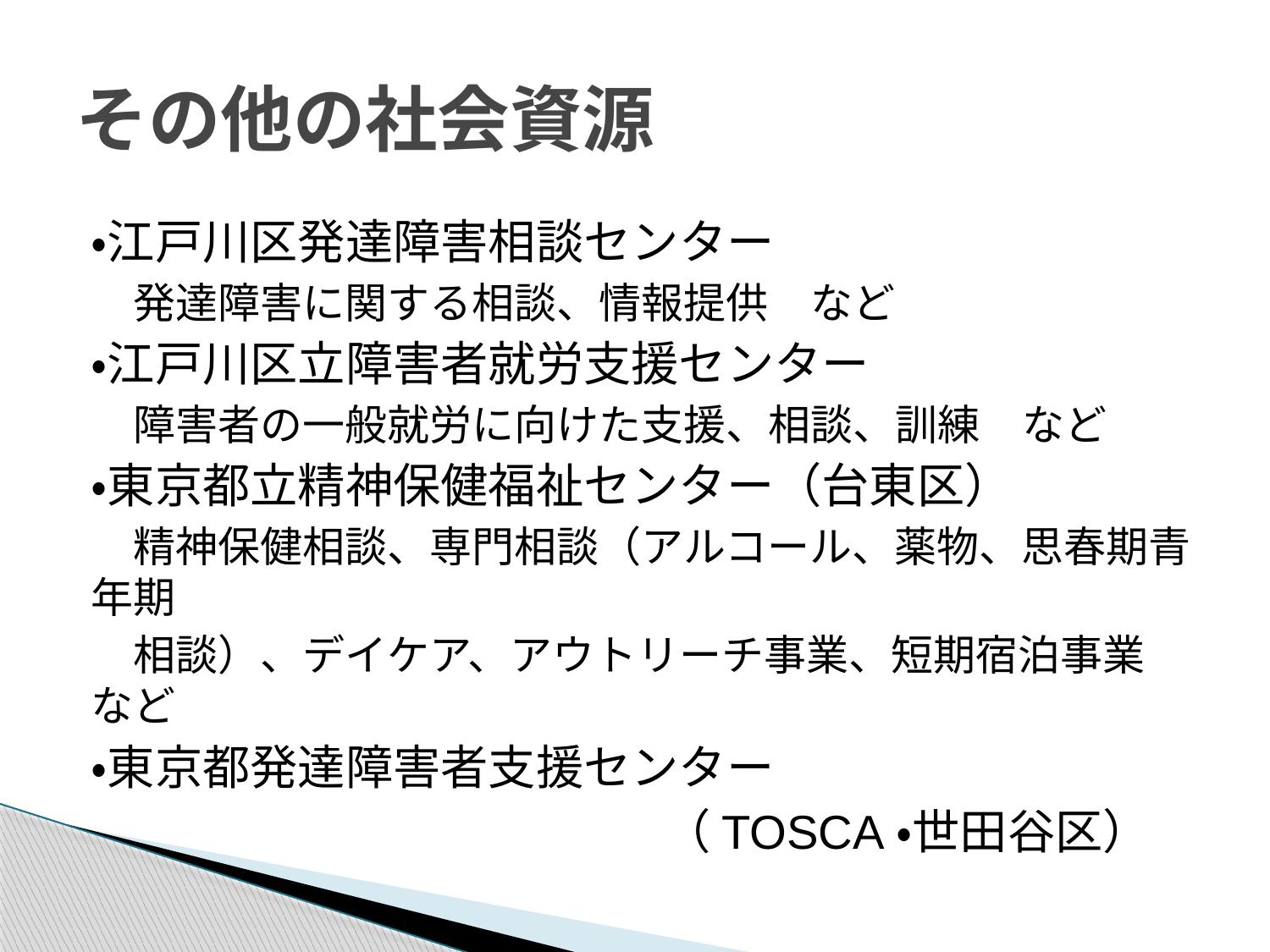

# その他の社会資源
・江戸川区発達障害相談センター
　発達障害に関する相談、情報提供　など
・江戸川区立障害者就労支援センター
　障害者の一般就労に向けた支援、相談、訓練　など
・東京都立精神保健福祉センター（台東区）
　精神保健相談、専門相談（アルコール、薬物、思春期青年期
　相談）、デイケア、アウトリーチ事業、短期宿泊事業　など
・東京都発達障害者支援センター
　　　　　　　　　　　　（TOSCA・世田谷区）